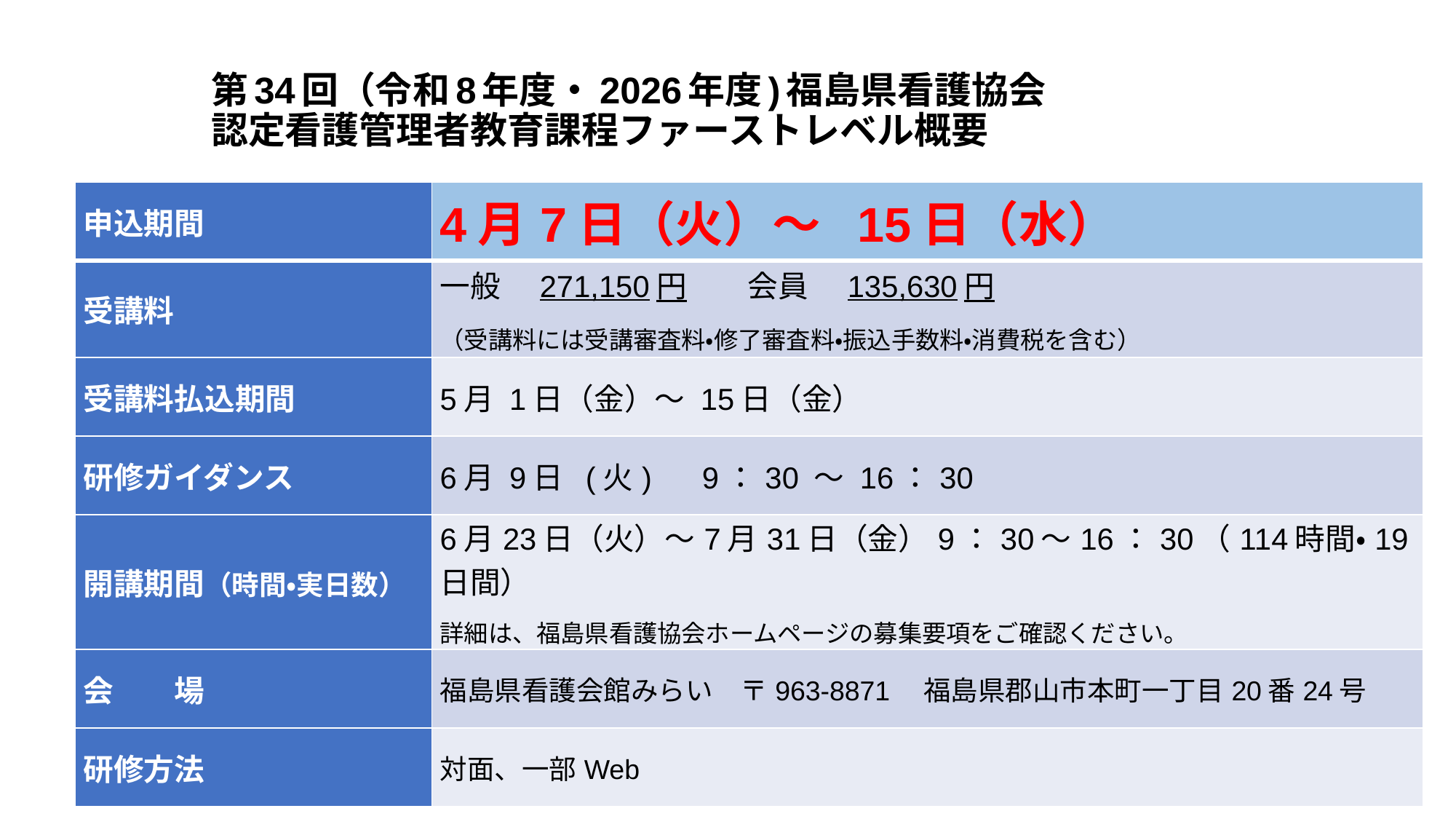

# 第34回（令和8年度・2026年度)福島県看護協会 認定看護管理者教育課程ファーストレベル概要
| 申込期間 | 4月7日（火）～ 15日（水） |
| --- | --- |
| 受講料 | 一般　271,150円　　会員　135,630円 （受講料には受講審査料・修了審査料・振込手数料・消費税を含む） |
| 受講料払込期間 | 5月 1日（金）～ 15日（金） |
| 研修ガイダンス | 6月 9日 (火) 9：30 ～ 16：30 |
| 開講期間（時間・実日数） | 6月23日（火）～7月31日（金）9：30～16：30（114時間・19日間）　 詳細は、福島県看護協会ホームページの募集要項をご確認ください。 |
| 会　　場 | 福島県看護会館みらい　〒963-8871　福島県郡山市本町一丁目20番24号 |
| 研修方法 | 対面、一部Web |